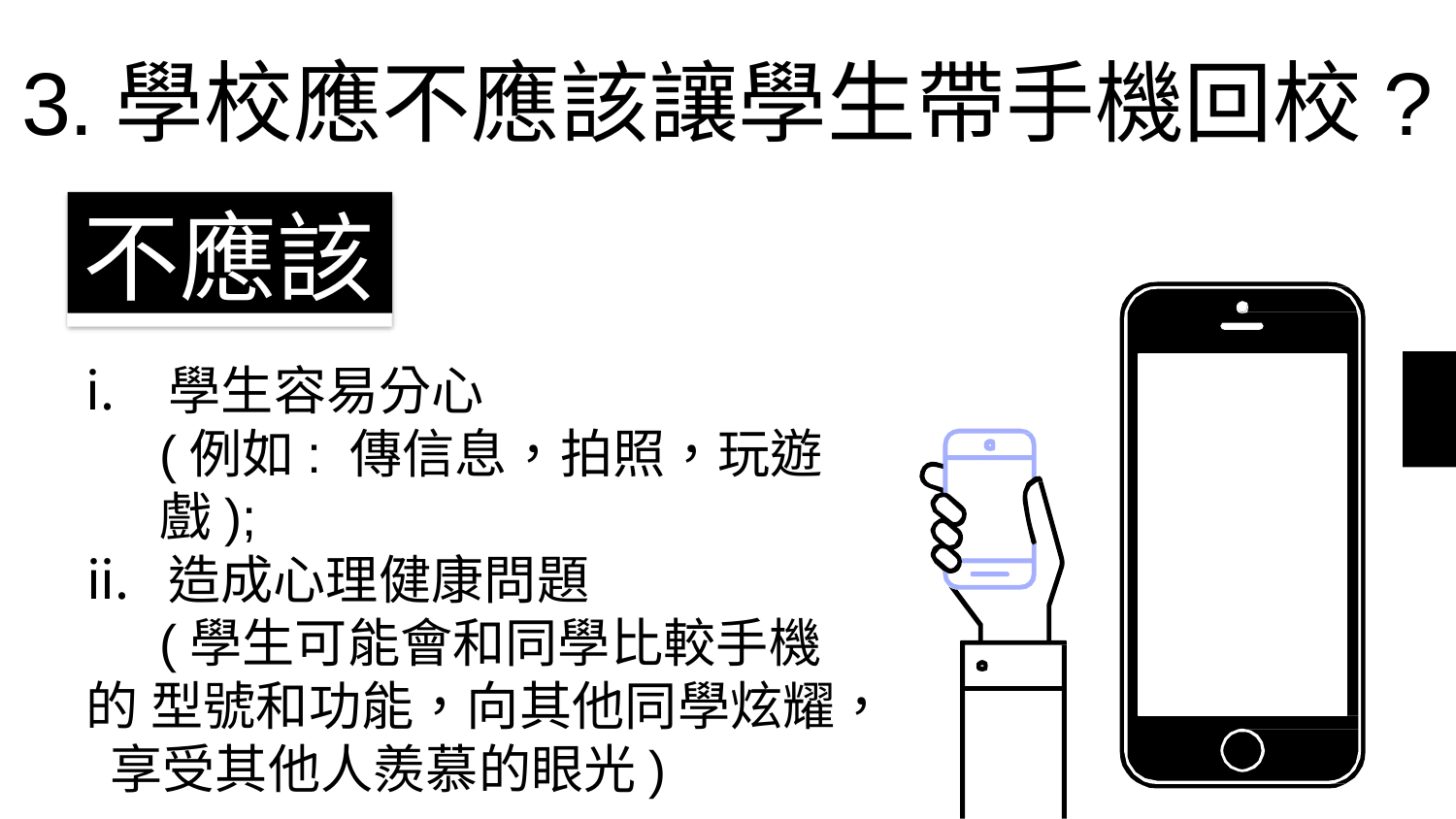

# 3.學校應不應該讓學生帶手機回校?

不應該

學生容易分心
(例如: 傳信息，拍照，玩遊戲);
造成心理健康問題
(學生可能會和同學比較手機的 型號和功能，向其他同學炫耀，  享受其他人羨慕的眼光)